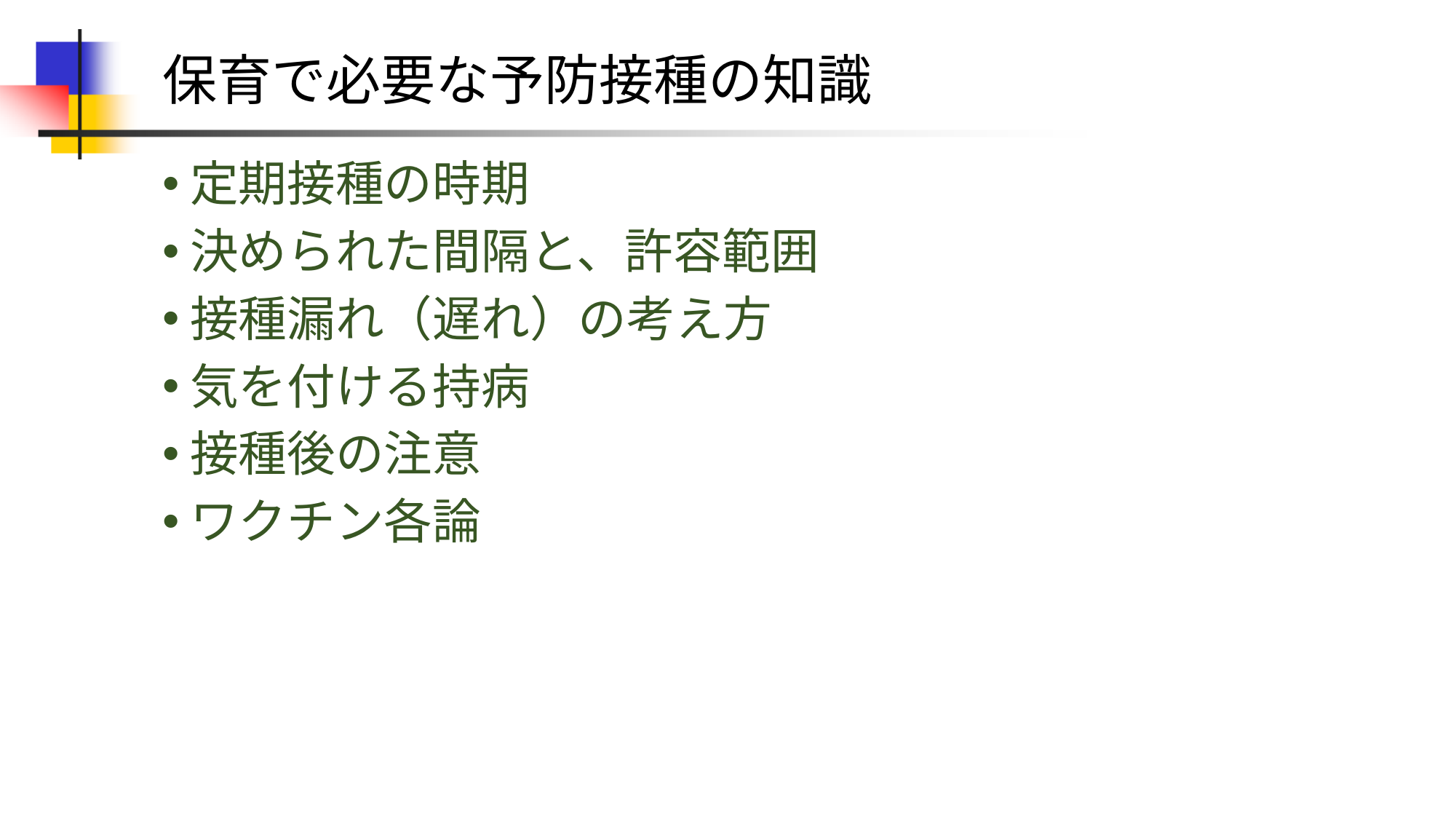

# 保育で必要な予防接種の知識
定期接種の時期
決められた間隔と、許容範囲
接種漏れ（遅れ）の考え方
気を付ける持病
接種後の注意
ワクチン各論